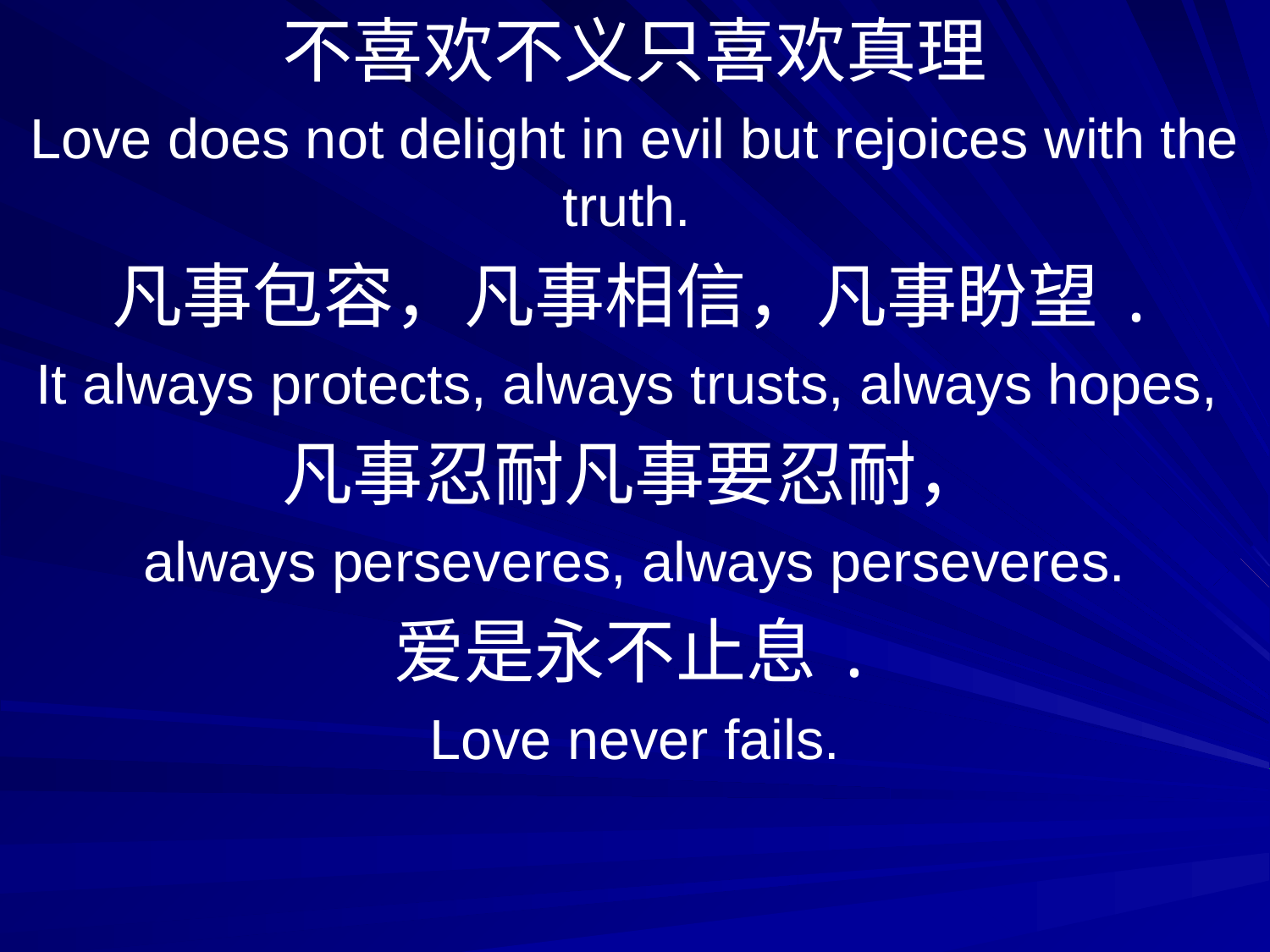

不喜欢不义只喜欢真理
Love does not delight in evil but rejoices with the truth.
凡事包容，凡事相信，凡事盼望.
It always protects, always trusts, always hopes,
凡事忍耐凡事要忍耐，
always perseveres, always perseveres.
爱是永不止息.
Love never fails.